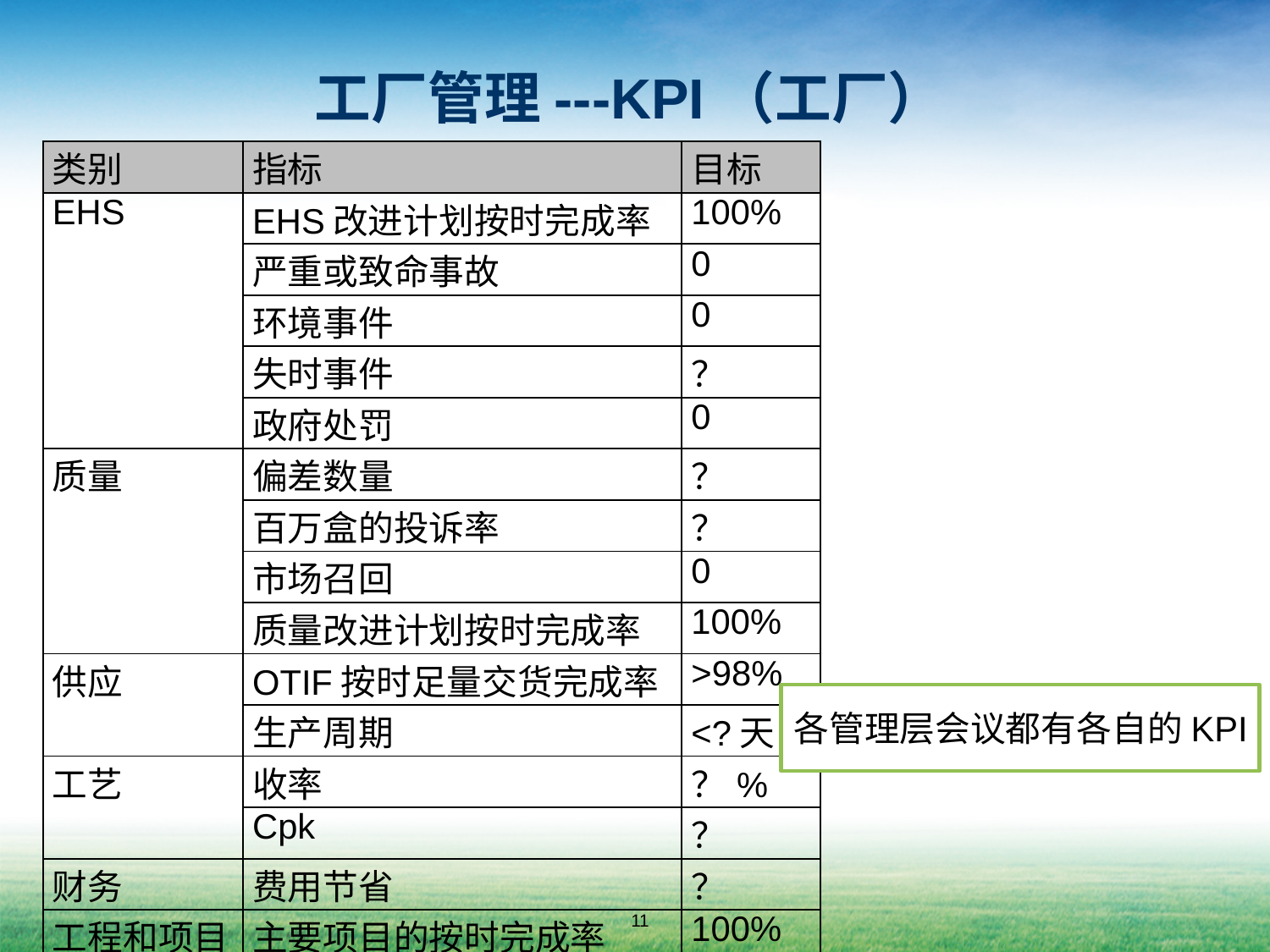

# 工厂管理---KPI（工厂）
| 类别 | 指标 | 目标 |
| --- | --- | --- |
| EHS | EHS改进计划按时完成率 | 100% |
|  | 严重或致命事故 | 0 |
|  | 环境事件 | 0 |
|  | 失时事件 | ？ |
|  | 政府处罚 | 0 |
| 质量 | 偏差数量 | ？ |
|  | 百万盒的投诉率 | ？ |
|  | 市场召回 | 0 |
|  | 质量改进计划按时完成率 | 100% |
| 供应 | OTIF按时足量交货完成率 | >98% |
|  | 生产周期 | <?天 |
| 工艺 | 收率 | ？% |
|  | Cpk | ？ |
| 财务 | 费用节省 | ？ |
| 工程和项目 | 主要项目的按时完成率 | 100% |
| HR | 离职率 | <?% |
各管理层会议都有各自的KPI
11